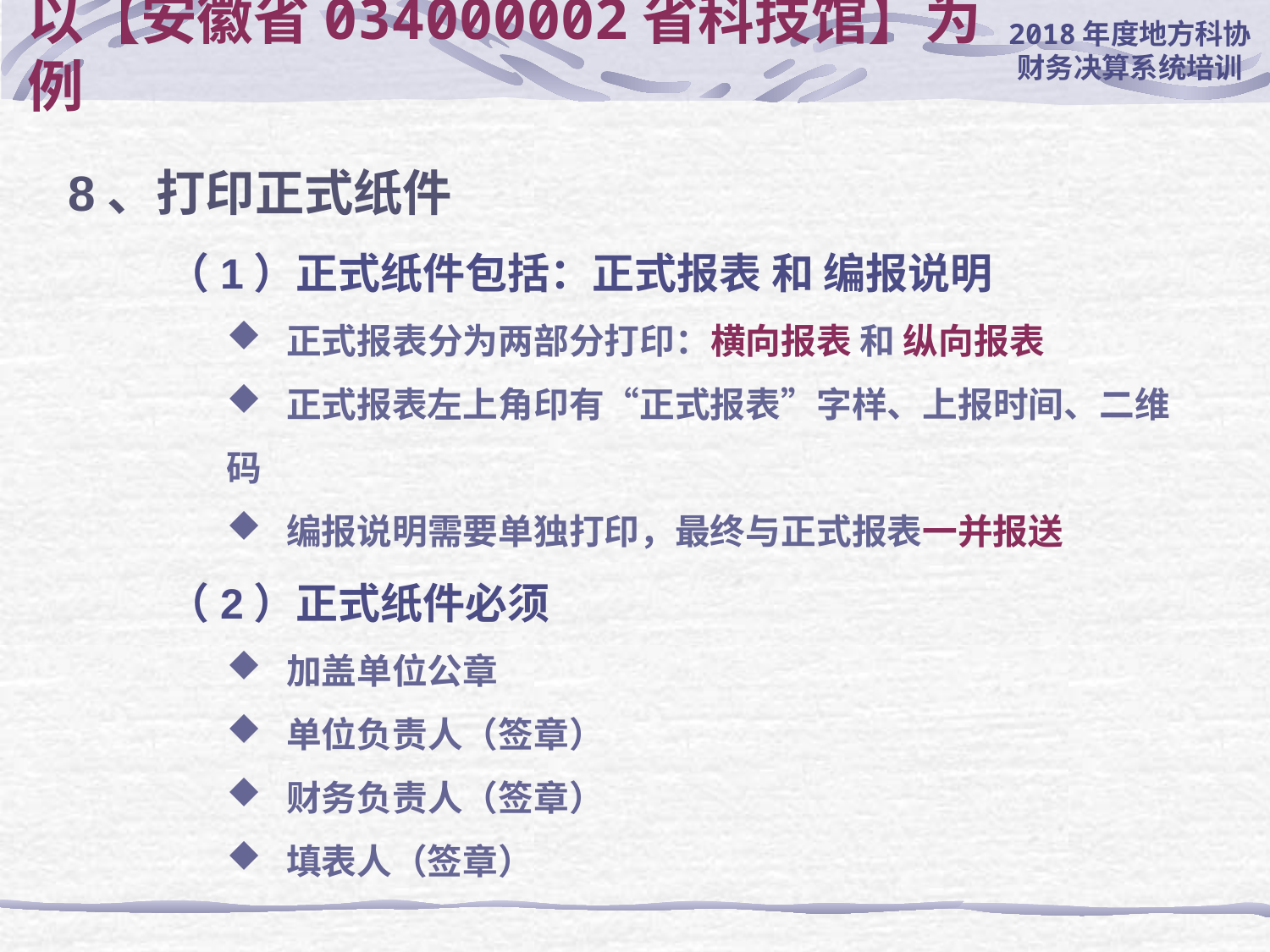

# 以【安徽省034000002省科技馆】为例
8、打印正式纸件
（1）正式纸件包括：正式报表 和 编报说明
  正式报表分为两部分打印：横向报表 和 纵向报表
  正式报表左上角印有“正式报表”字样、上报时间、二维码
  编报说明需要单独打印，最终与正式报表一并报送
（2）正式纸件必须
  加盖单位公章
  单位负责人（签章）
  财务负责人（签章）
  填表人（签章）